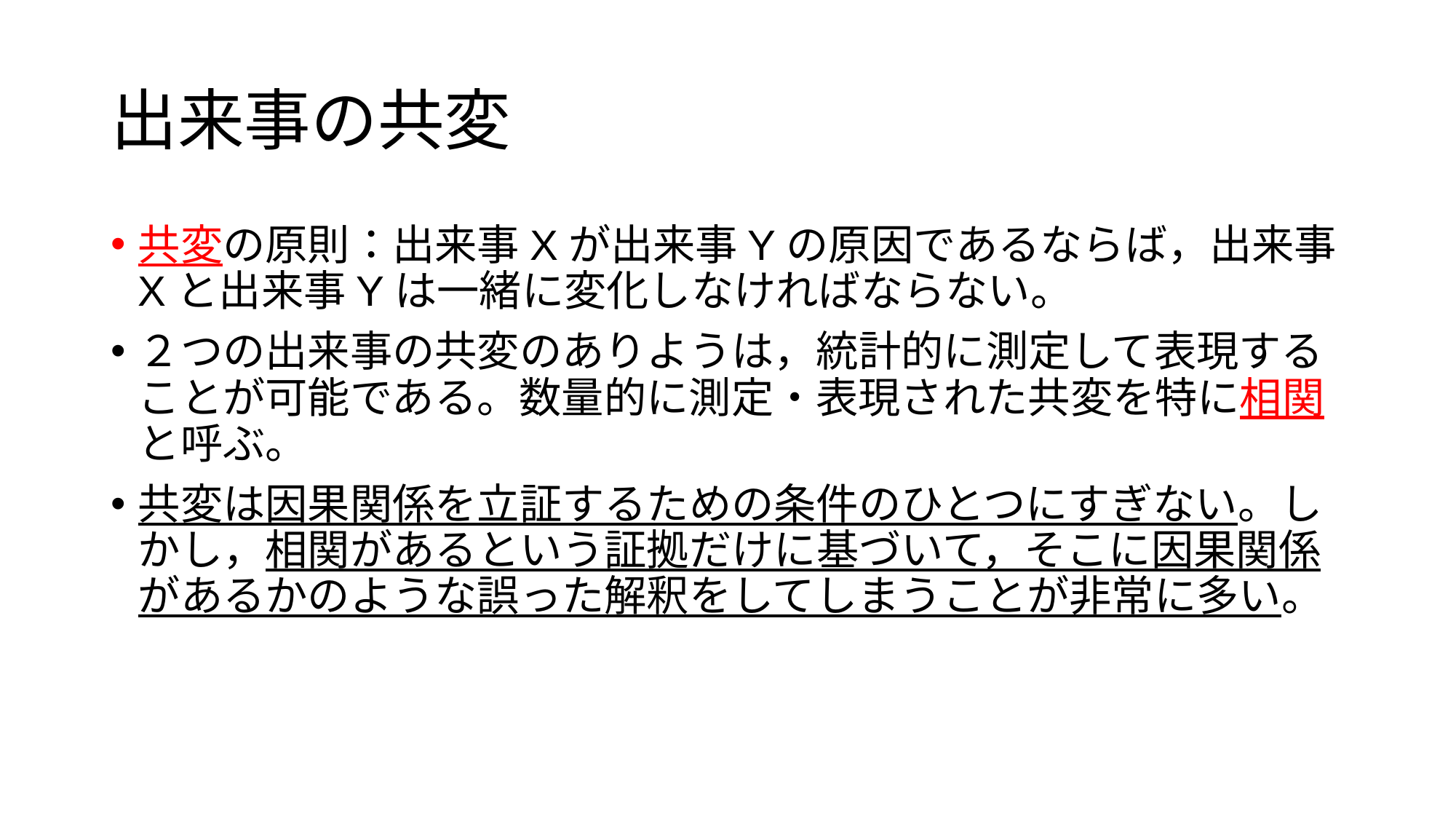

# 出来事の共変
共変の原則：出来事Xが出来事Yの原因であるならば，出来事Xと出来事Yは一緒に変化しなければならない。
２つの出来事の共変のありようは，統計的に測定して表現することが可能である。数量的に測定・表現された共変を特に相関と呼ぶ。
共変は因果関係を立証するための条件のひとつにすぎない。しかし，相関があるという証拠だけに基づいて，そこに因果関係があるかのような誤った解釈をしてしまうことが非常に多い。